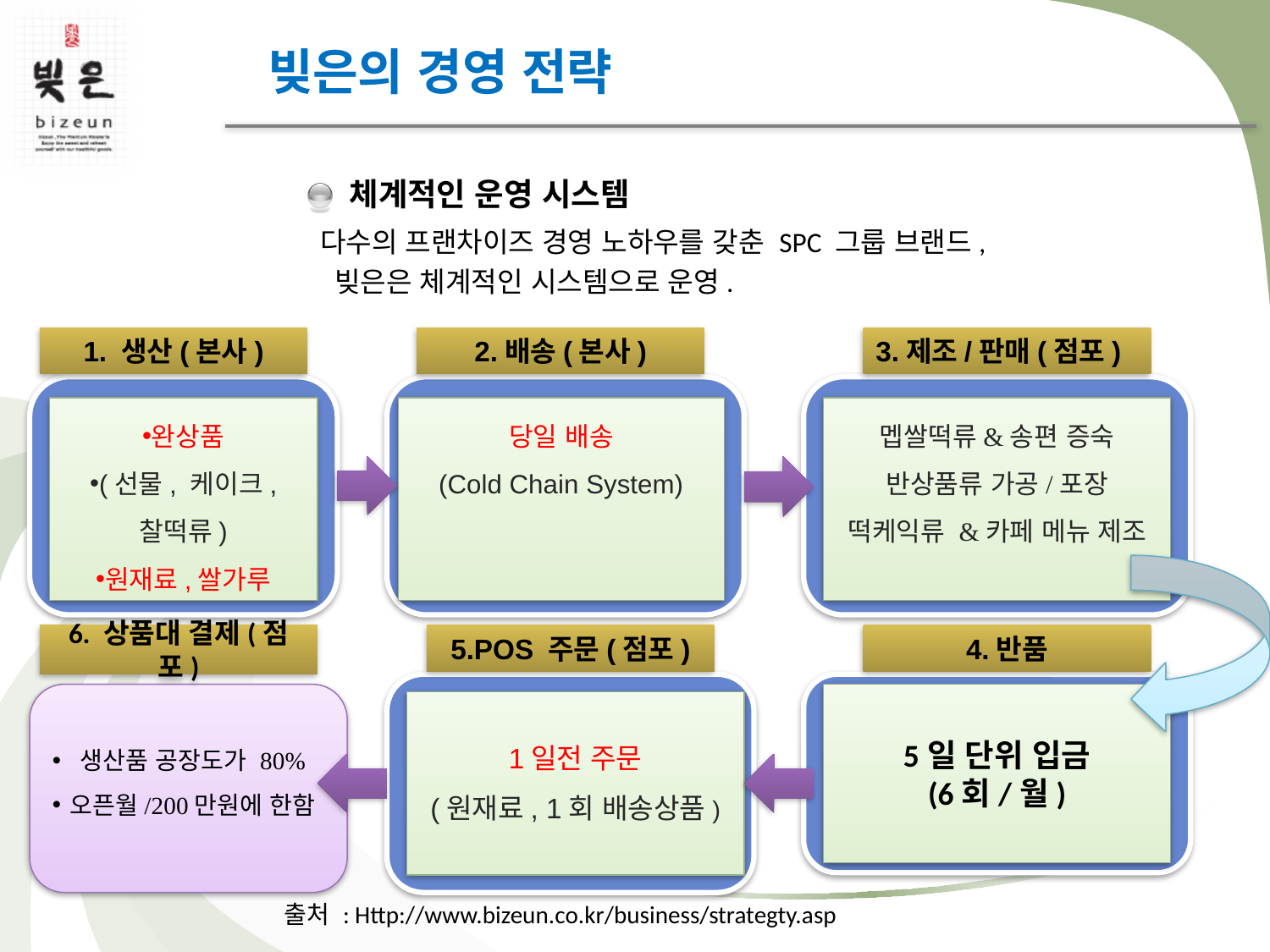

빚은의 경영 전략

체계적인 운영 시스템
다수의 프랜차이즈 경영 노하우를 갖춘 SPC 그룹 브랜드,
 빚은은 체계적인 시스템으로 운영.
1. 생산(본사)
2.배송(본사)
3.제조/판매(점포)
완상품
(선물, 케이크, 찰떡류)
원재료,쌀가루
당일 배송
(Cold Chain System)

멥쌀떡류&송편 증숙
반상품류 가공/포장
떡케익류 &카페 메뉴 제조

1일전 주문
(원재료, 1회 배송상품)

5.POS 주문(점포)
4.반품

6. 상품대 결제(점포)

생산품 공장도가 80%
오픈월/200만원에 한함

5일 단위 입금
(6회/월)

출처 : Http://www.bizeun.co.kr/business/strategty.asp